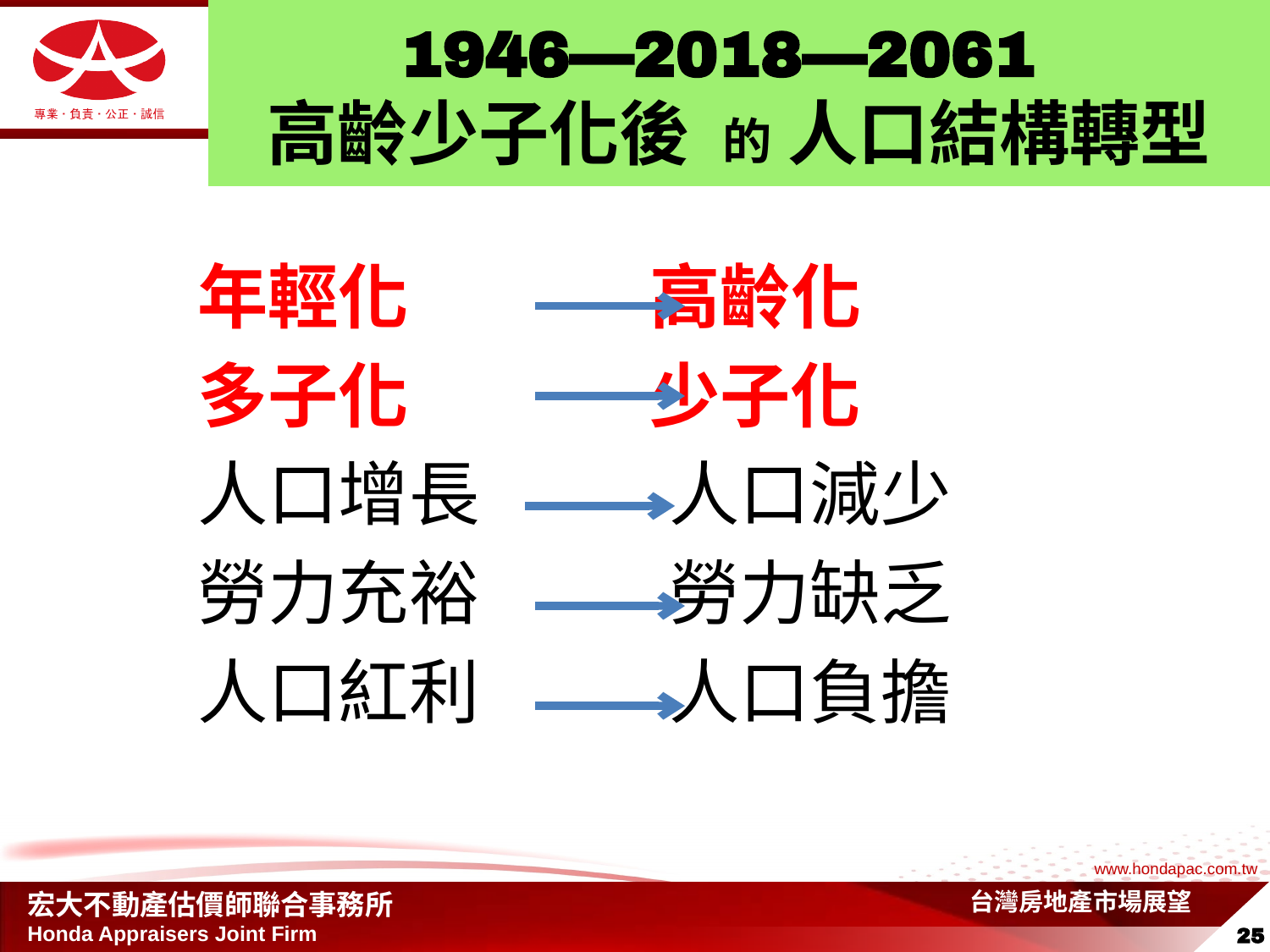

# 1946—2018—2061 高齡少子化後  的 人口結構轉型
年輕化               高齡化
多子化               少子化
人口增長            人口減少
勞力充裕            勞力缺乏
人口紅利            人口負擔

台灣房地產市場展望
25